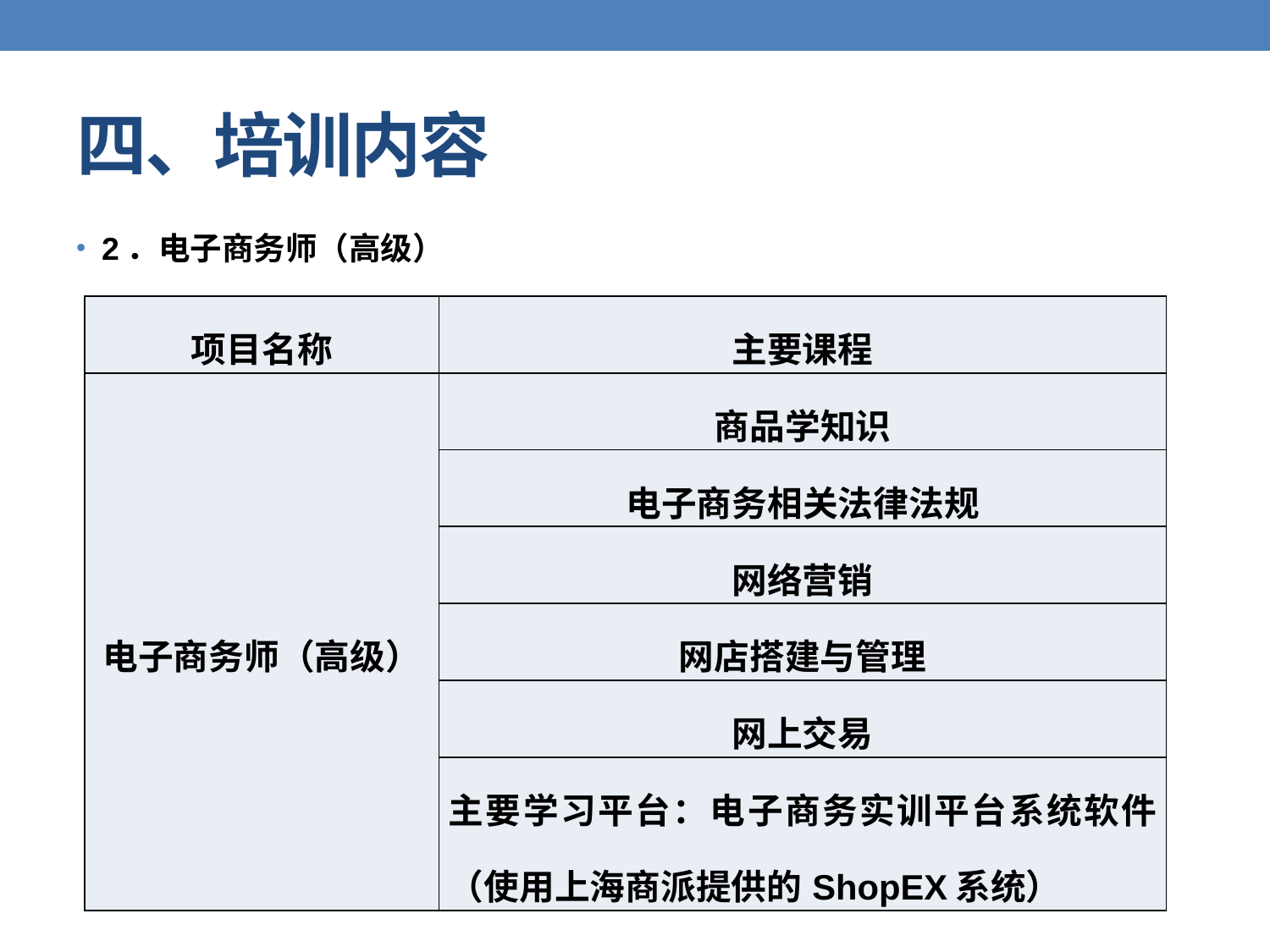

# 四、培训内容
2．电子商务师（高级）
| 项目名称 | 主要课程 |
| --- | --- |
| 电子商务师（高级） | 商品学知识 |
|  | 电子商务相关法律法规 |
|  | 网络营销 |
|  | 网店搭建与管理 |
|  | 网上交易 |
|  | 主要学习平台：电子商务实训平台系统软件（使用上海商派提供的ShopEX系统） |